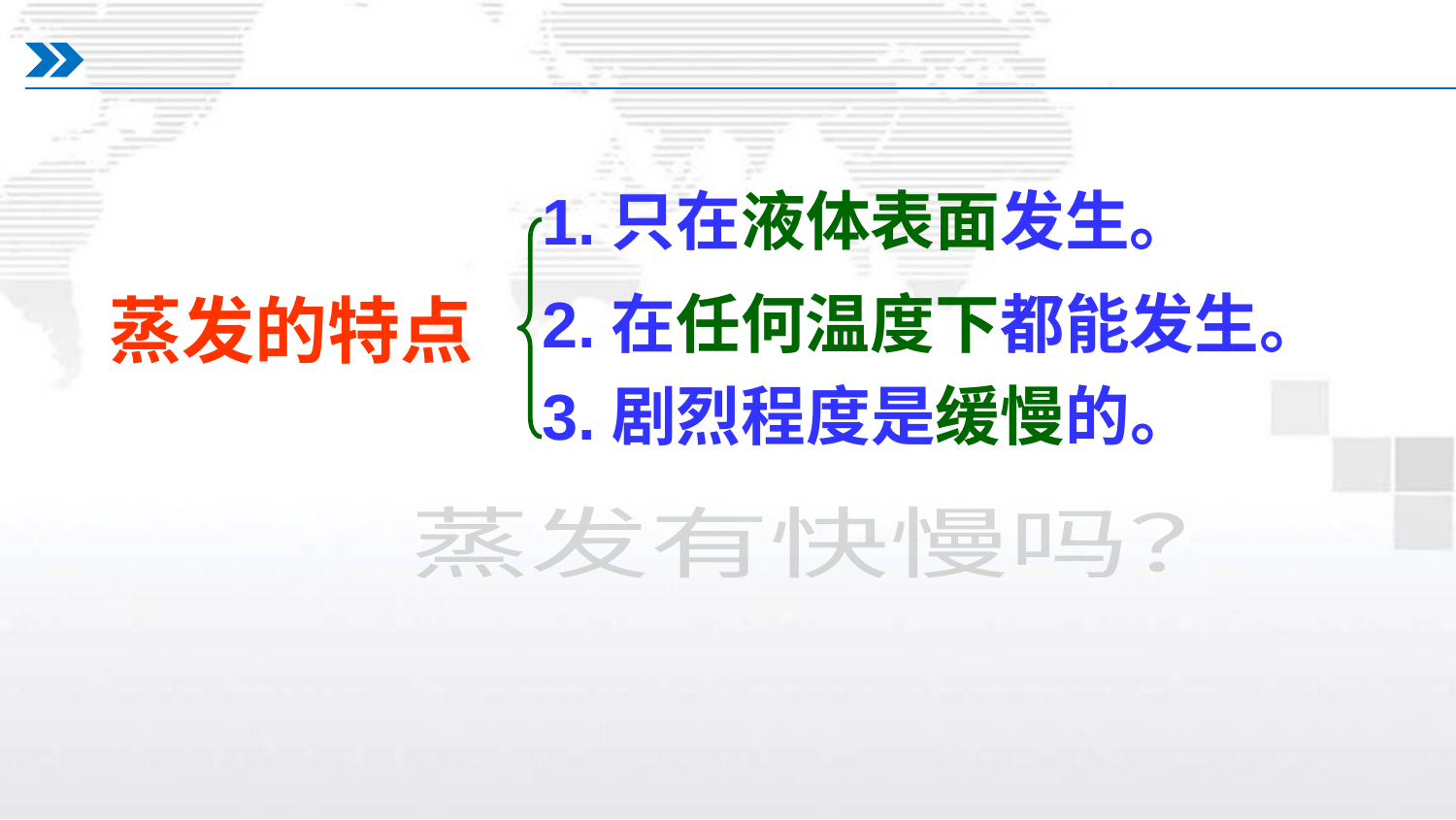

#
1.只在液体表面发生。

2.在任何温度下都能发生。
蒸发的特点
3.剧烈程度是缓慢的。
蒸发有快慢吗？